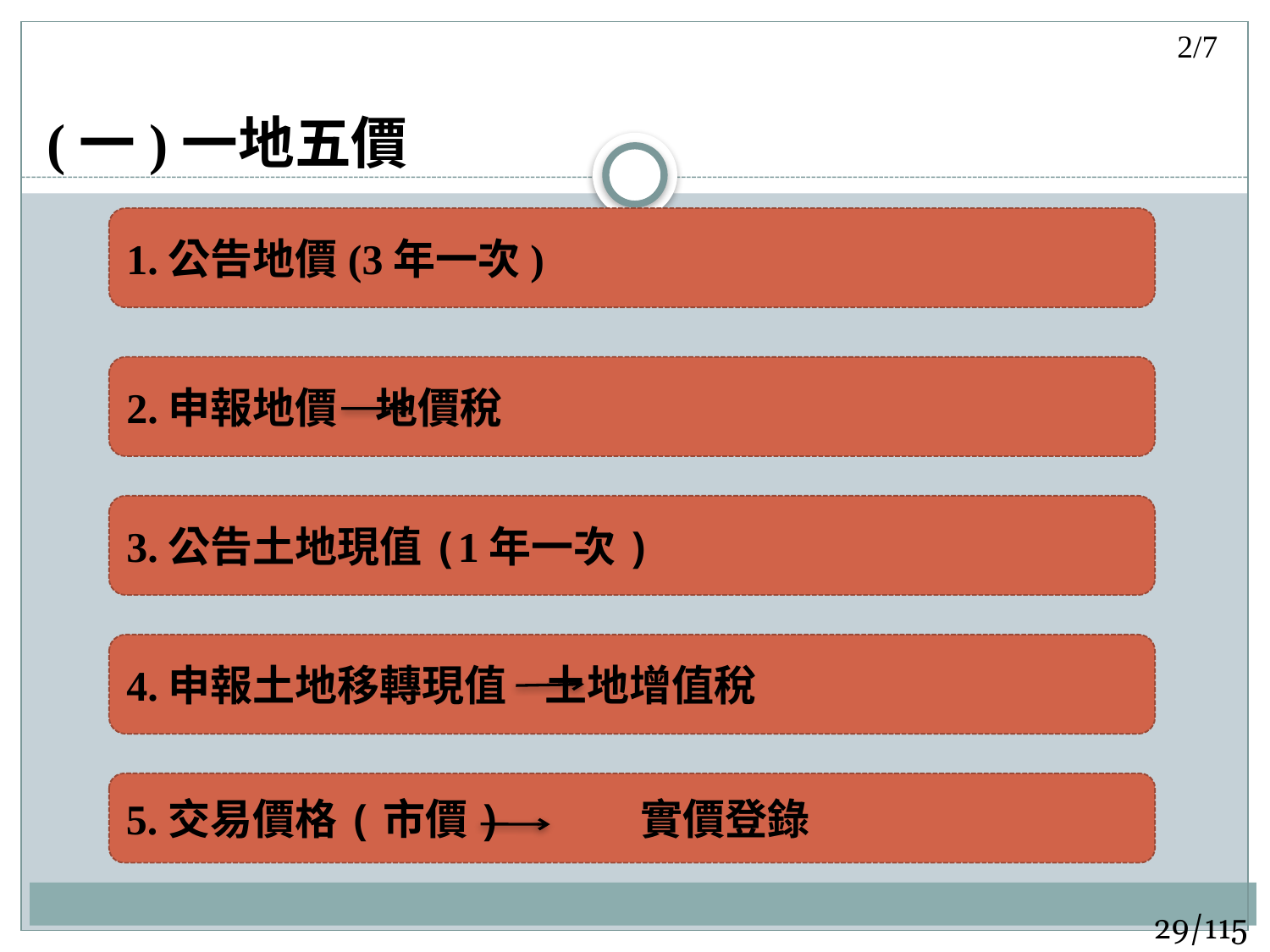

2/7
# (一)一地五價
1.公告地價(3年一次)
2.申報地價    地價稅
3.公告土地現值(1年一次)
4.申報土地移轉現值    土地增值稅
5.交易價格(市價)     實價登錄